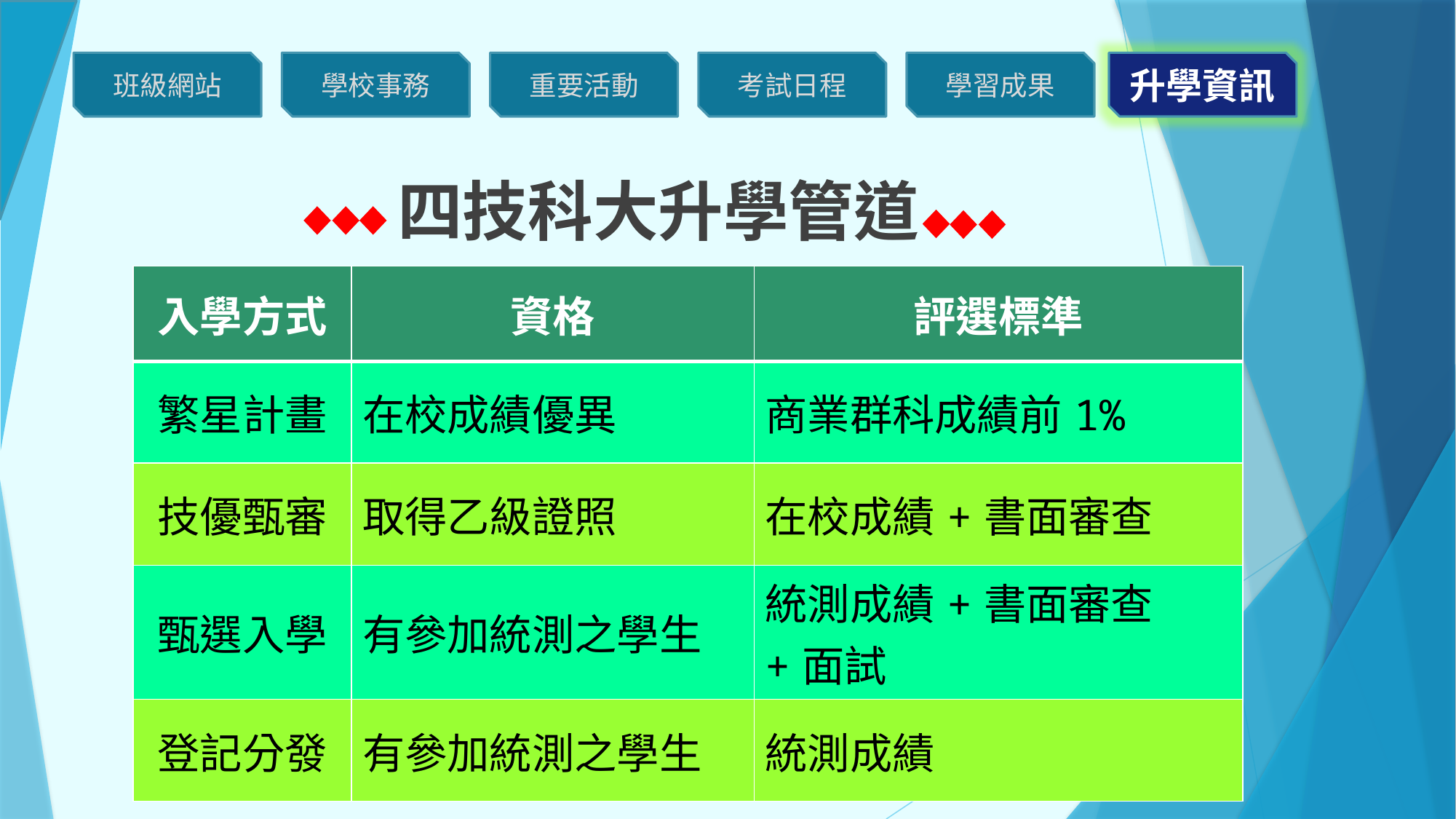

四技科大升學管道

| 入學方式 | 資格 | 評選標準 |
| --- | --- | --- |
| 繁星計畫 | 在校成績優異 | 商業群科成績前1% |
| 技優甄審 | 取得乙級證照 | 在校成績+書面審查 |
| 甄選入學 | 有參加統測之學生 | 統測成績+書面審查+面試 |
| 登記分發 | 有參加統測之學生 | 統測成績 |